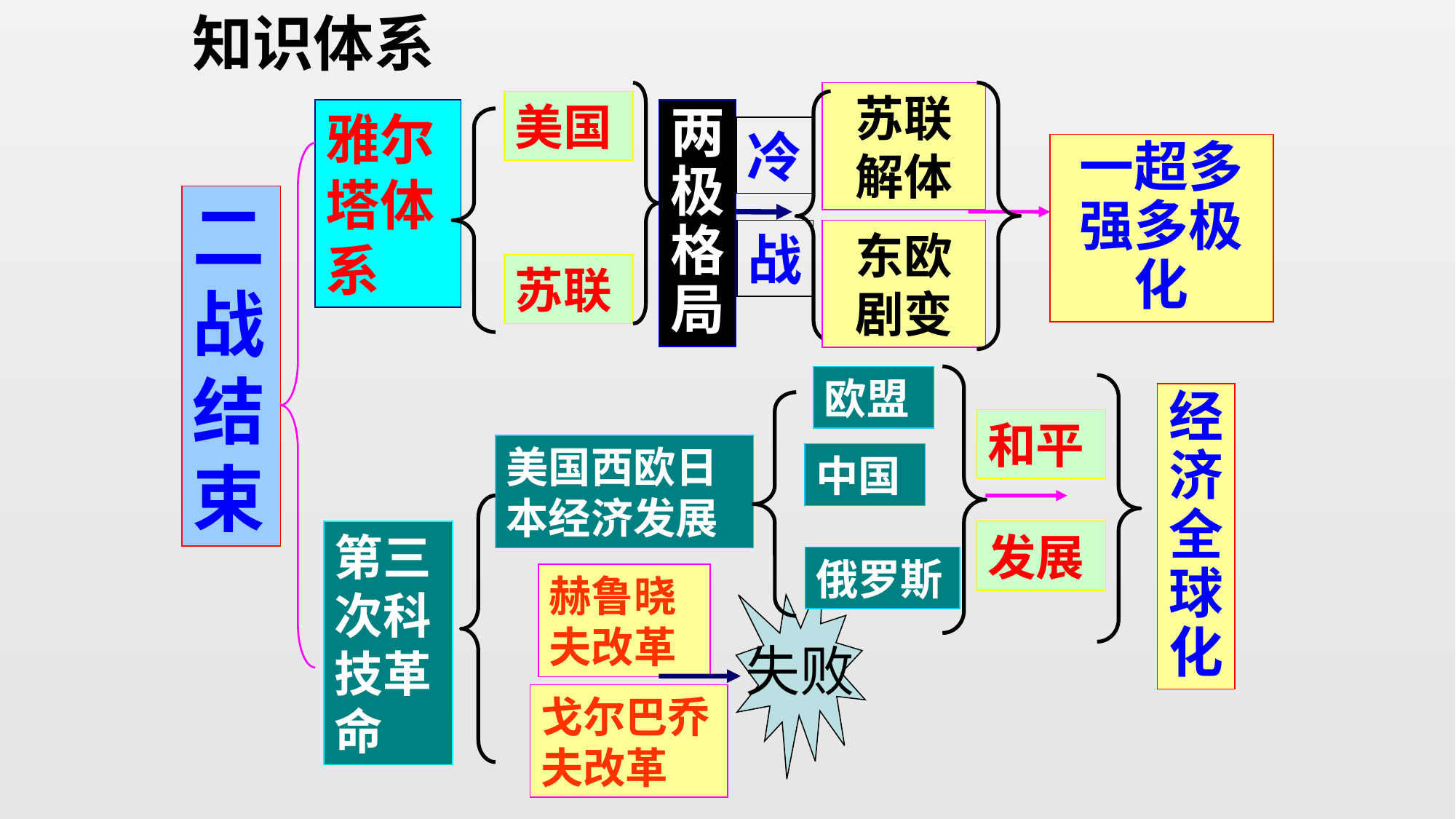

知识体系

苏联解体

美国
两极格局
雅尔塔体系

冷
一超多强多极化

二战结束

战
东欧剧变

苏联
欧盟

经济全球化

和平
美国西欧日本经济发展
中国

第三次科技革命
发展
俄罗斯
赫鲁晓夫改革
失败

戈尔巴乔夫改革